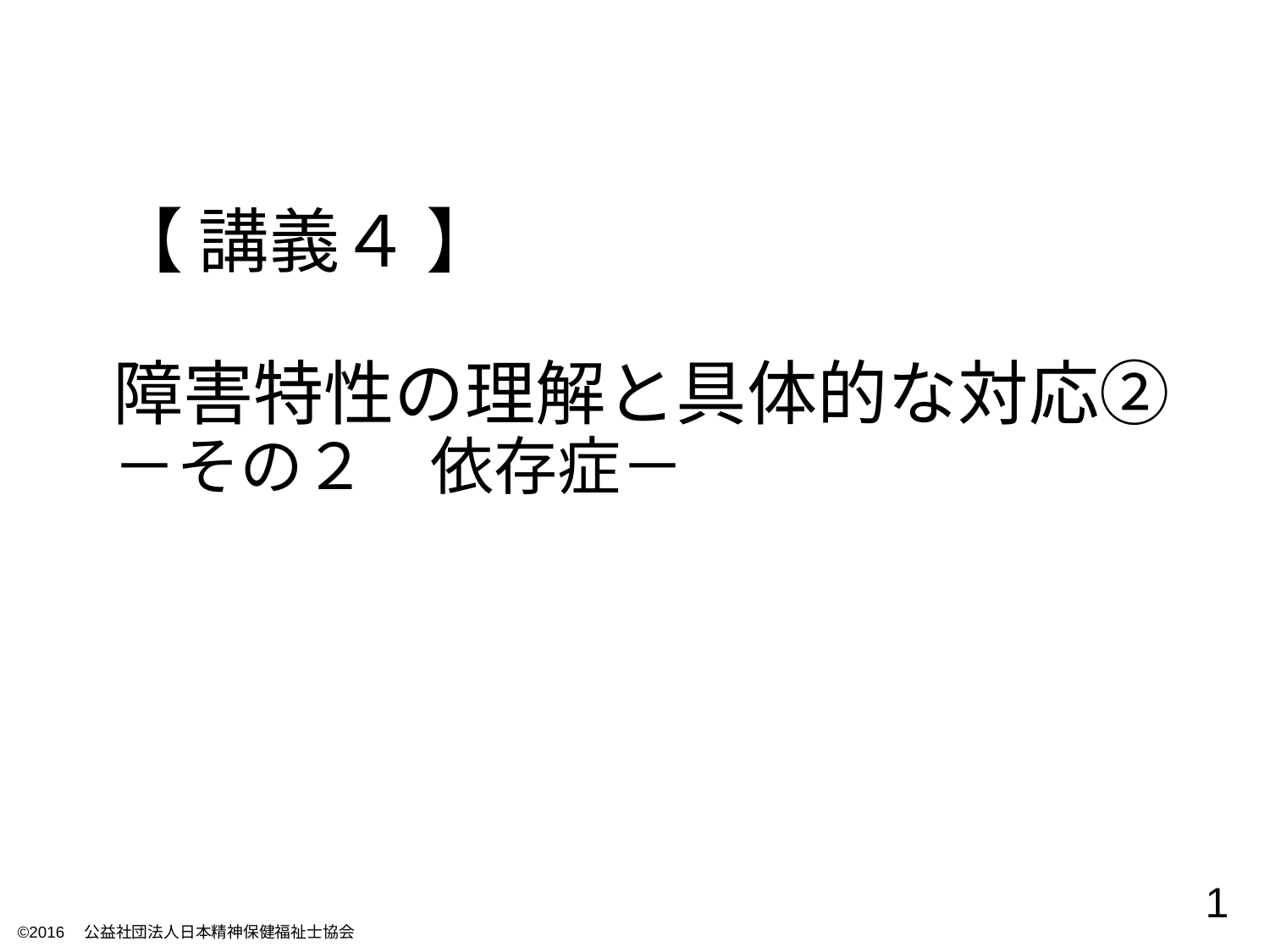

【 講義４ 】
障害特性の理解と具体的な対応②
－その２　依存症－
1
©2016　公益社団法人日本精神保健福祉士協会